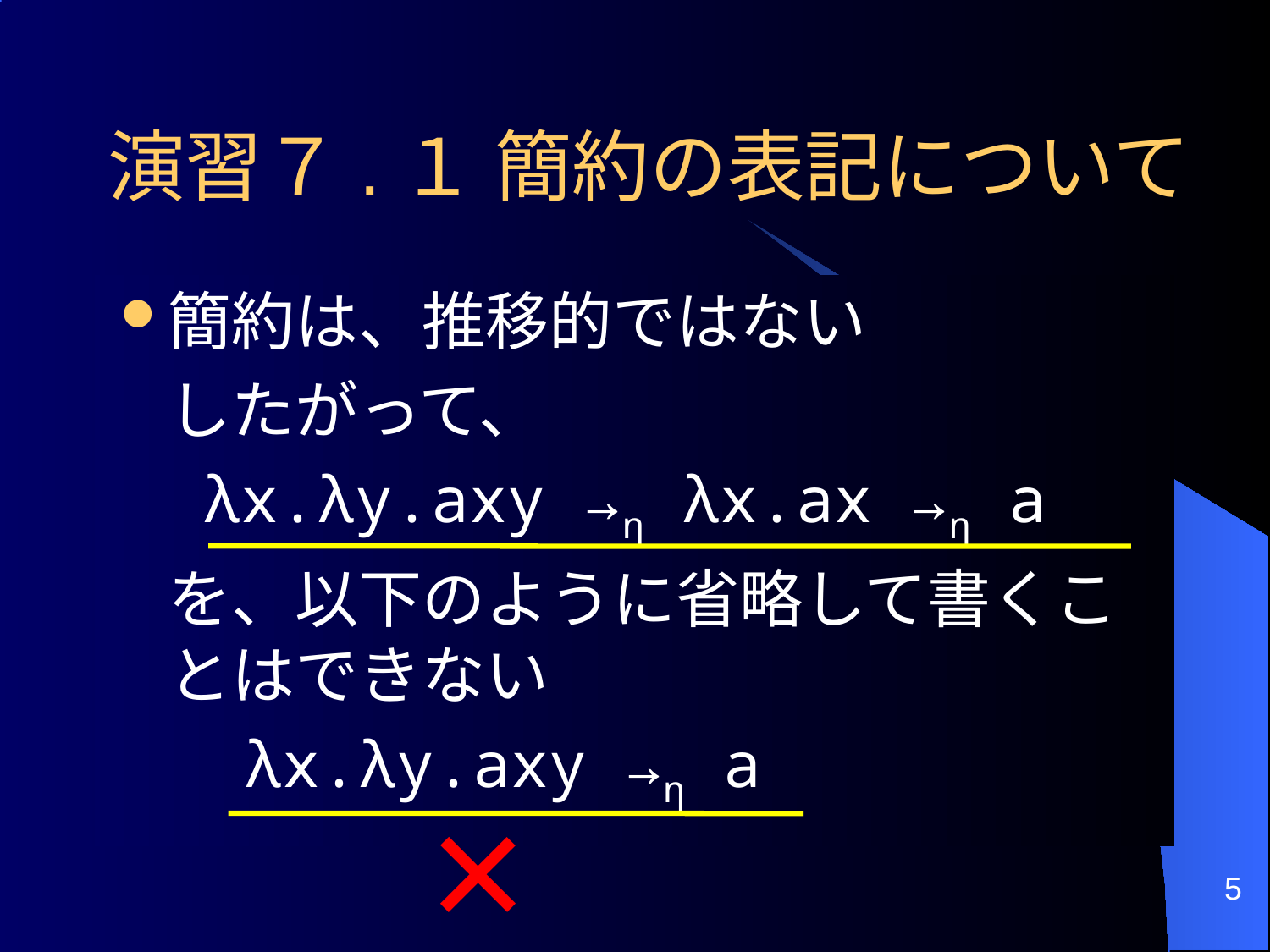

# 演習７.１ 簡約の表記について
簡約は、推移的ではない
	したがって、
	  λx.λy.axy →η λx.ax →η a
	を、以下のように省略して書くことはできない
	  λx.λy.axy →η a
×
5